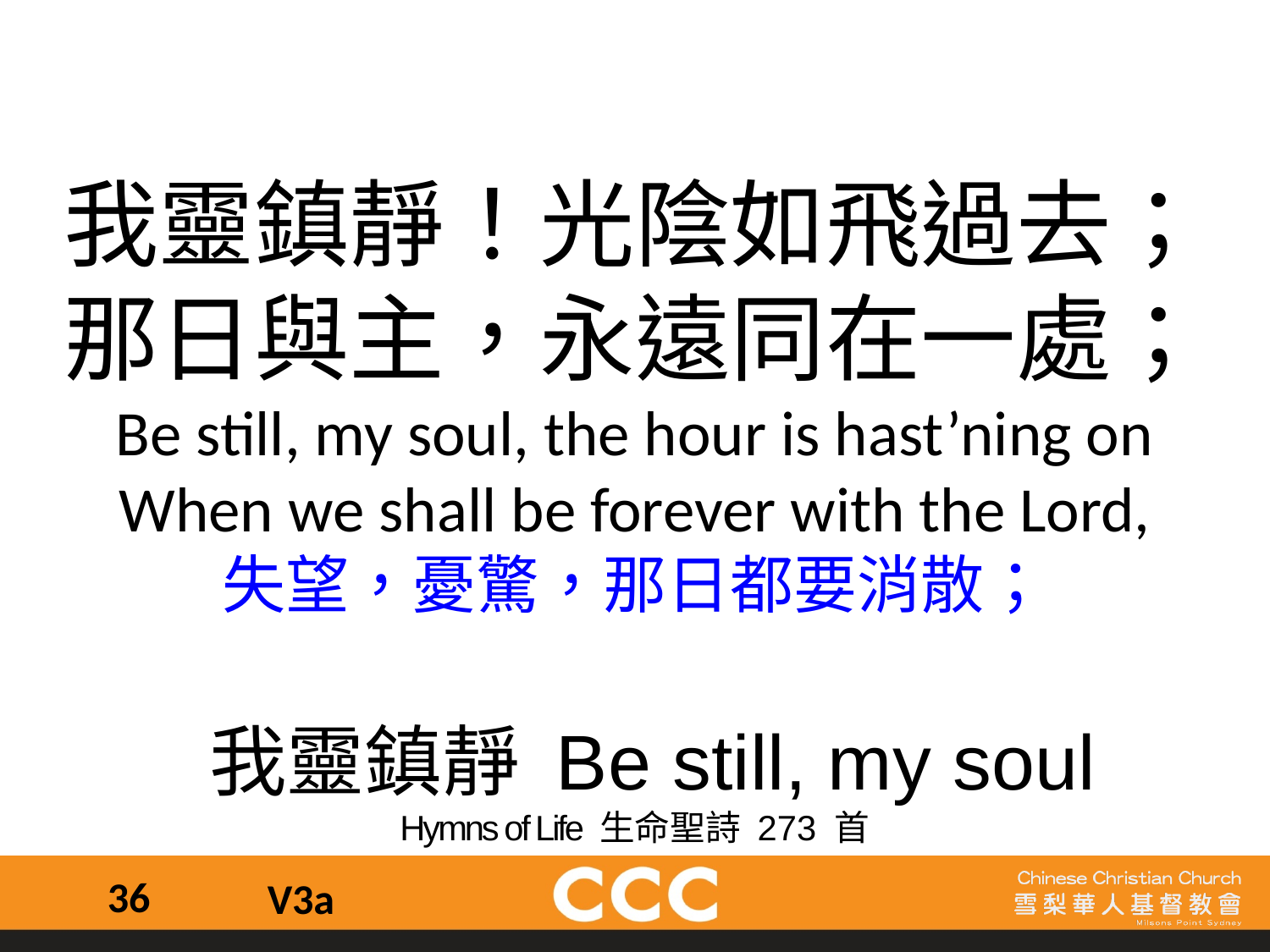

我靈鎮靜！光陰如飛過去；
那日與主，永遠同在一處；
Be still, my soul, the hour is hast’ning on
When we shall be forever with the Lord,
失望，憂驚，那日都要消散；
 我靈鎮靜 Be still, my soul
Hymns of Life 生命聖詩 273 首
36
V3a